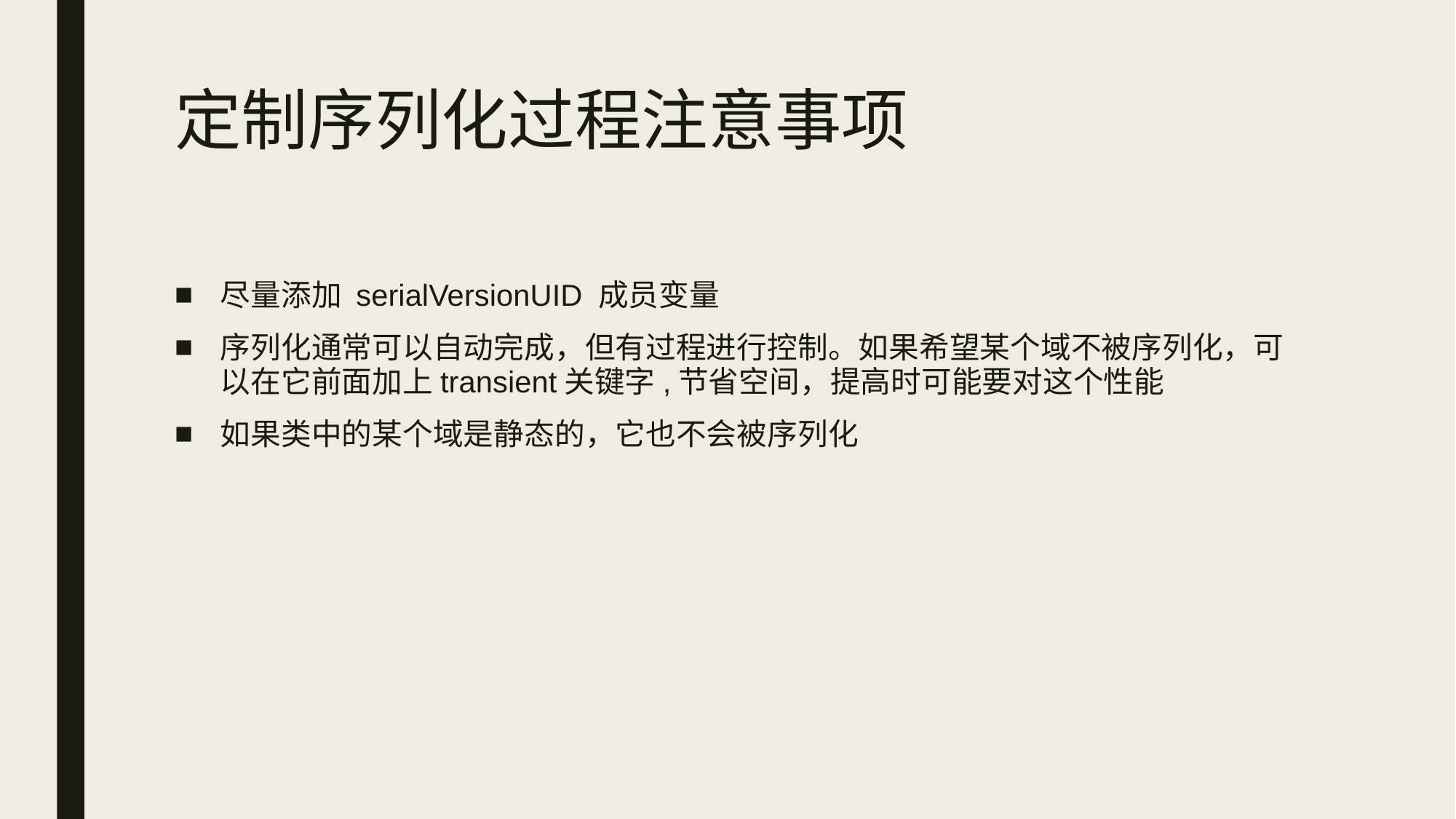

# 定制序列化过程注意事项
尽量添加 serialVersionUID 成员变量
序列化通常可以自动完成，但有过程进行控制。如果希望某个域不被序列化，可以在它前面加上transient关键字,节省空间，提高时可能要对这个性能
如果类中的某个域是静态的，它也不会被序列化